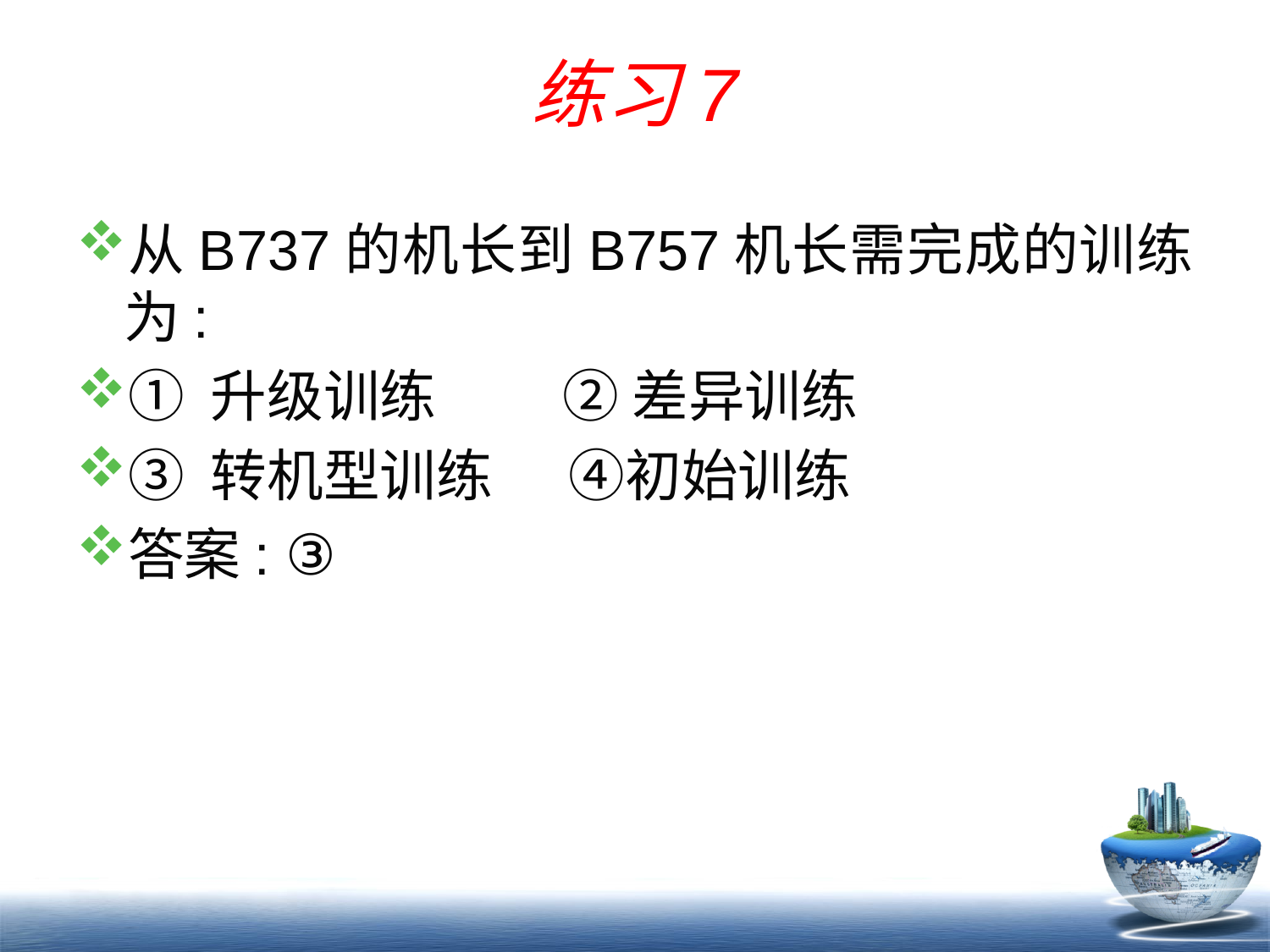

练习7
从B737的机长到B757机长需完成的训练为:
① 升级训练          ② 差异训练
③ 转机型训练      ④初始训练
答案: ③